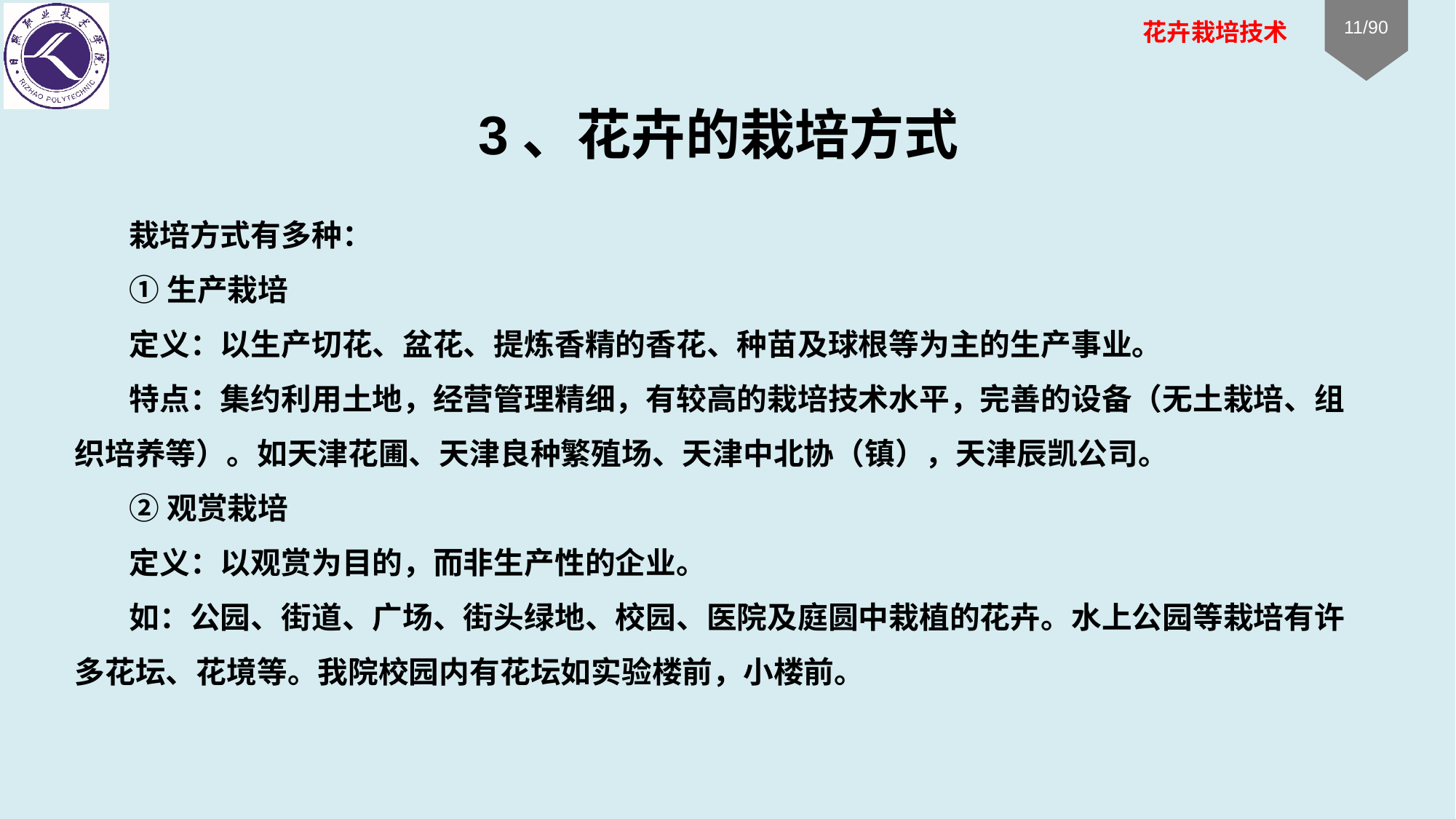

# 3、花卉的栽培方式
栽培方式有多种：
①生产栽培
定义：以生产切花、盆花、提炼香精的香花、种苗及球根等为主的生产事业。
特点：集约利用土地，经营管理精细，有较高的栽培技术水平，完善的设备（无土栽培、组织培养等）。如天津花圃、天津良种繁殖场、天津中北协（镇），天津辰凯公司。
②观赏栽培
定义：以观赏为目的，而非生产性的企业。
如：公园、街道、广场、街头绿地、校园、医院及庭圆中栽植的花卉。水上公园等栽培有许多花坛、花境等。我院校园内有花坛如实验楼前，小楼前。